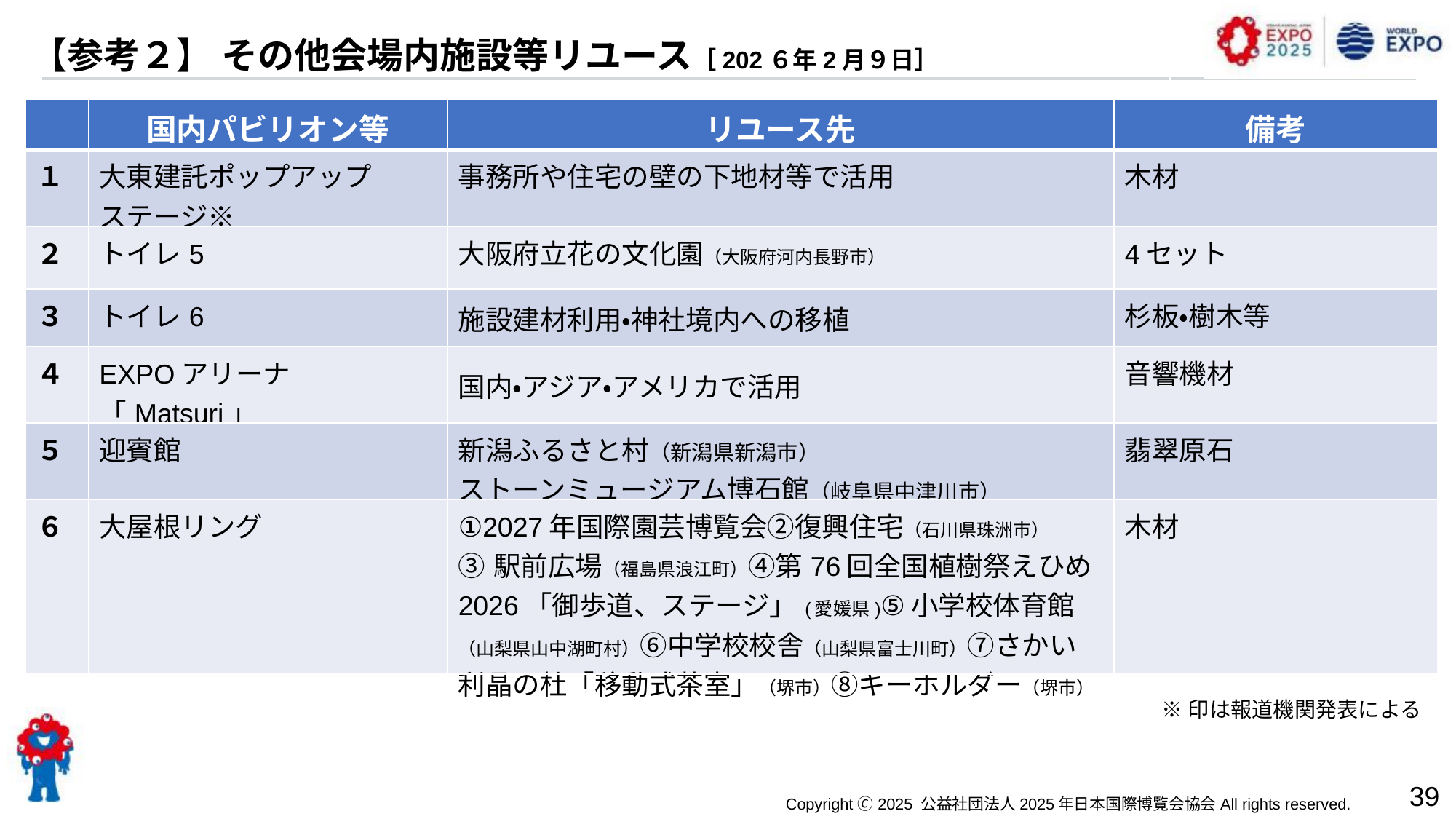

入場券販売状況（2025年８月31日時点）

【参考２】 その他会場内施設等リユース［202６年2月９日］
|  | 国内パビリオン等 | リユース先 | 備考 |
| --- | --- | --- | --- |
| １ | 大東建託ポップアップ ステージ※ | 事務所や住宅の壁の下地材等で活用 | 木材 |
| ２ | トイレ5 | 大阪府立花の文化園（大阪府河内長野市） | 4セット |
| ３ | トイレ6 | 施設建材利用・神社境内への移植 | 杉板・樹木等 |
| ４ | EXPOアリーナ「Matsuri」 | 国内・アジア・アメリカで活用 | 音響機材 |
| ５ | 迎賓館 | 新潟ふるさと村（新潟県新潟市） ストーンミュージアム博石館（岐阜県中津川市） | 翡翠原石 |
| ６ | 大屋根リング | ①2027年国際園芸博覧会②復興住宅（石川県珠洲市） ③駅前広場（福島県浪江町）④第76回全国植樹祭えひめ2026「御歩道、ステージ」(愛媛県)⑤小学校体育館（山梨県山中湖町村）⑥中学校校舎（山梨県富士川町）⑦さかい利晶の杜「移動式茶室」（堺市）⑧キーホルダー（堺市） | 木材 |
※印は報道機関発表による
39
Copyright 🄫 2025 公益社団法人2025年日本国際博覧会協会All rights reserved.